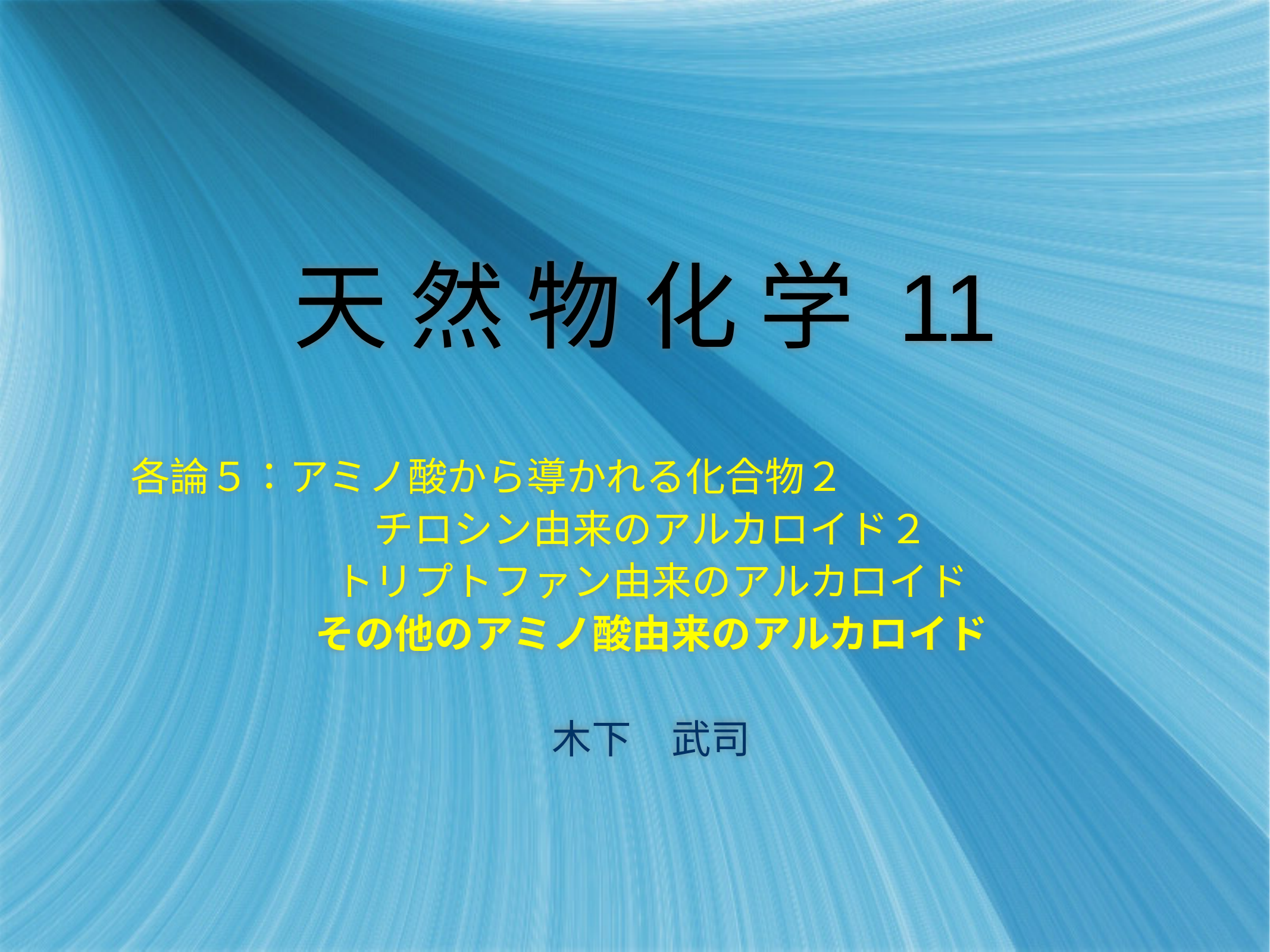

# 天 然 物 化 学 11
各論５：アミノ酸から導かれる化合物２
チロシン由来のアルカロイド２
トリプトファン由来のアルカロイド
その他のアミノ酸由来のアルカロイド

木下　武司